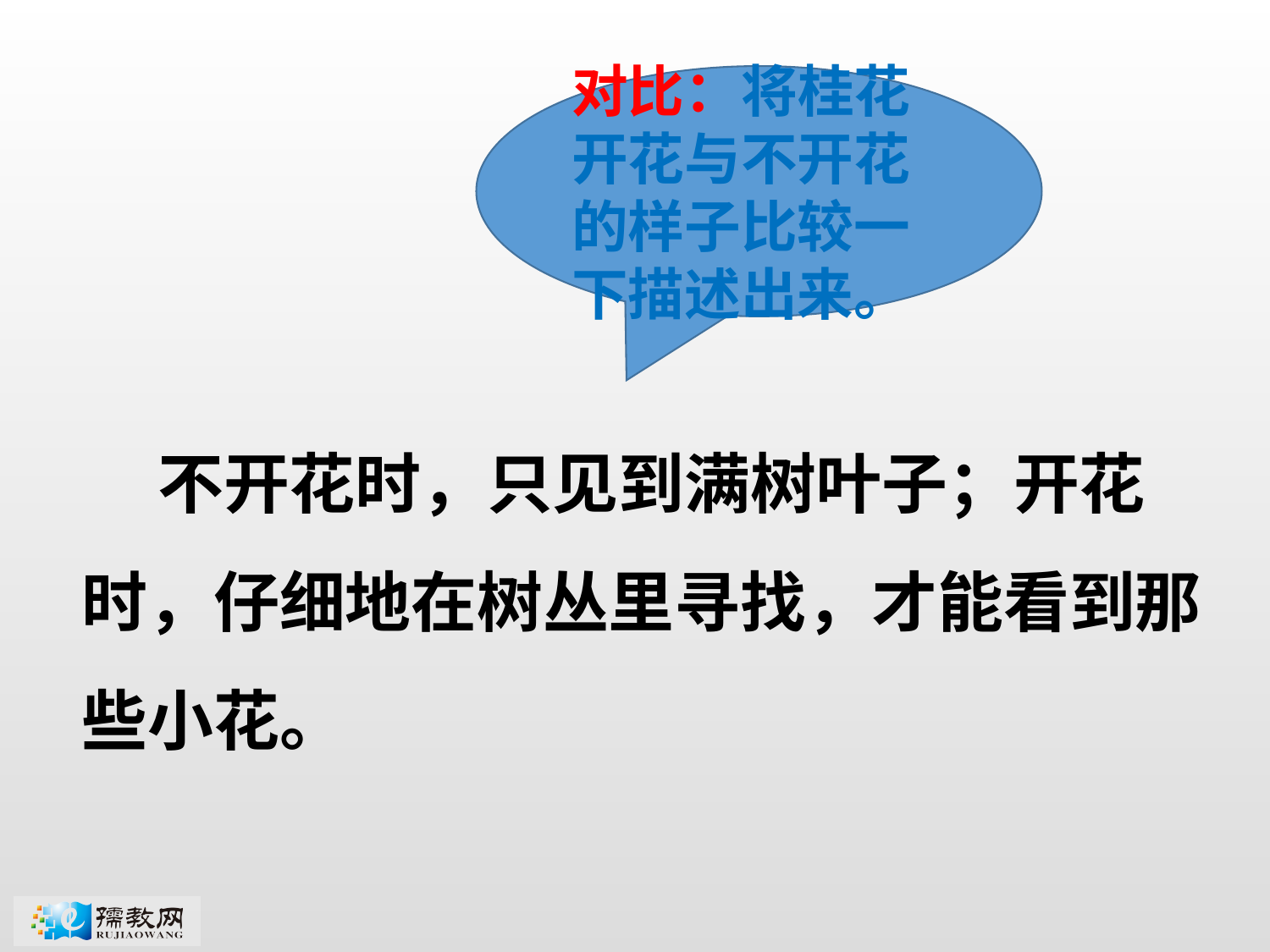

对比：将桂花开花与不开花的样子比较一下描述出来。
    不开花时，只见到满树叶子；开花时，仔细地在树丛里寻找，才能看到那些小花。